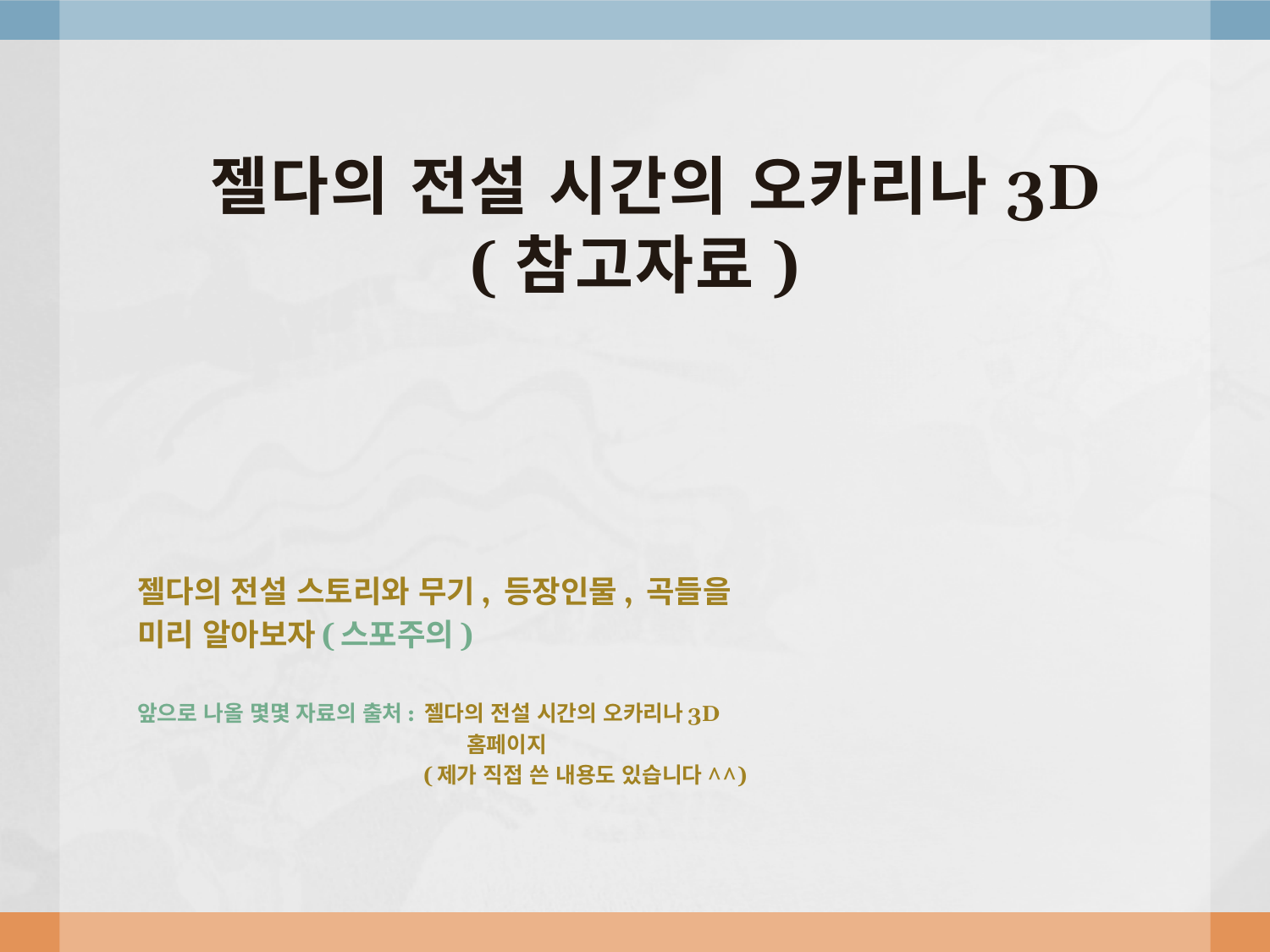

# 젤다의 전설 시간의 오카리나3D (참고자료)
젤다의 전설 스토리와 무기, 등장인물, 곡들을
미리 알아보자(스포주의)

앞으로 나올 몇몇 자료의 출처: 젤다의 전설 시간의 오카리나3D
                                                     홈페이지
                                                    (제가 직접 쓴 내용도 있습니다^^)